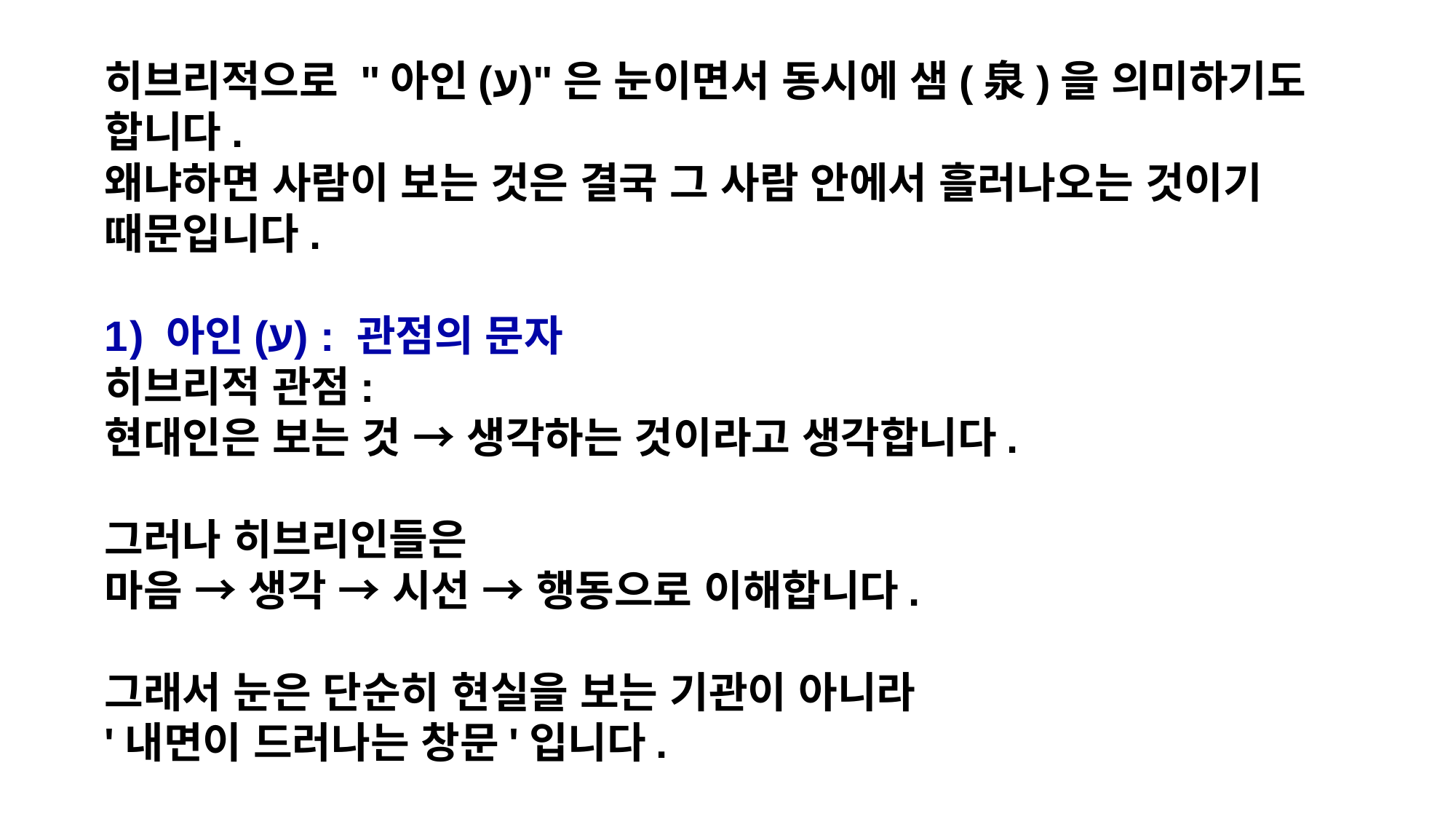

히브리적으로 "아인(ע)"은 눈이면서 동시에 샘(泉)을 의미하기도 합니다.
왜냐하면 사람이 보는 것은 결국 그 사람 안에서 흘러나오는 것이기 때문입니다.

아인(ע) : 관점의 문자
히브리적 관점:
현대인은 보는 것 → 생각하는 것이라고 생각합니다.

그러나 히브리인들은
마음 → 생각 → 시선 → 행동으로 이해합니다.

그래서 눈은 단순히 현실을 보는 기관이 아니라
'내면이 드러나는 창문'입니다.